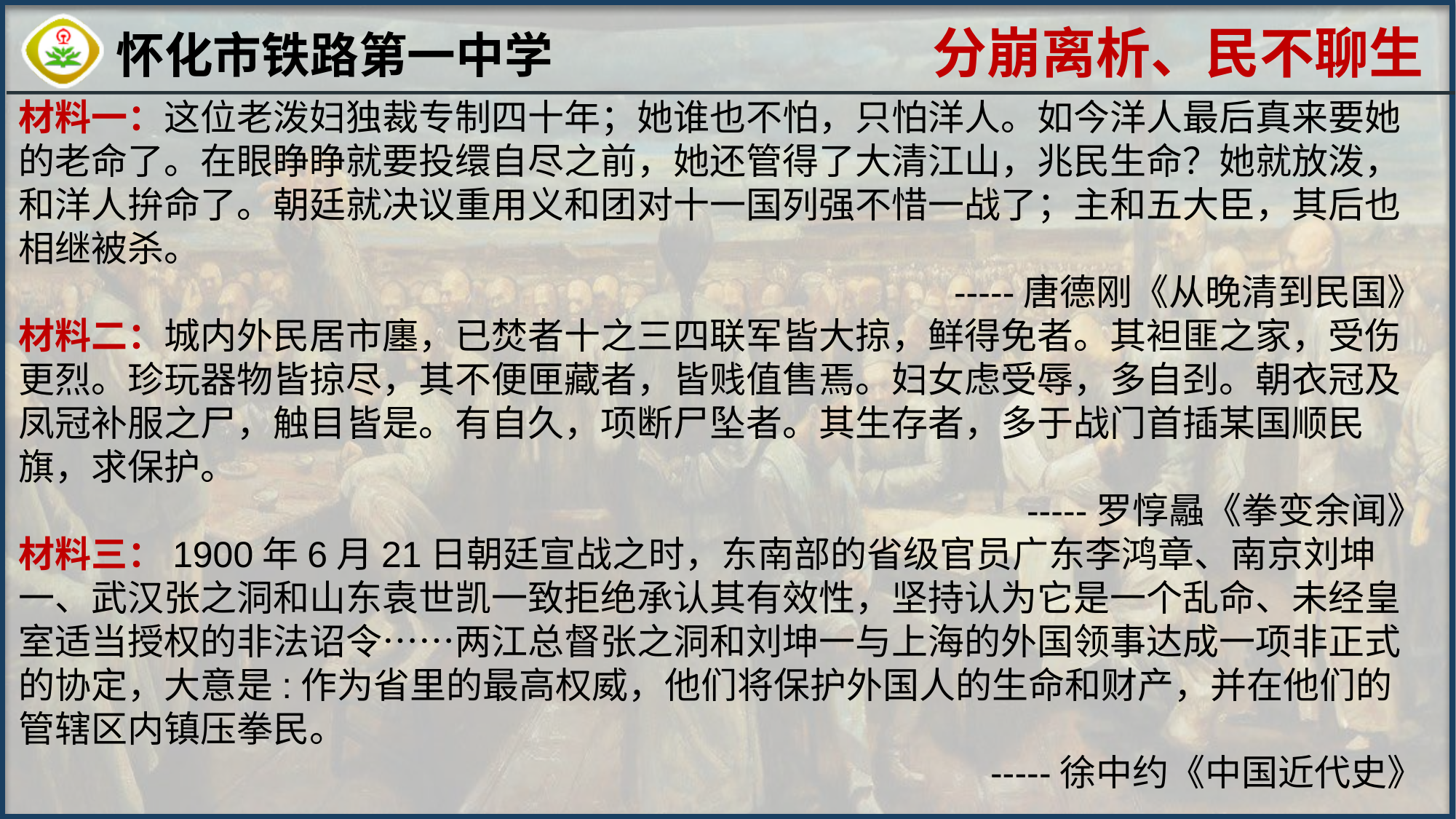

分崩离析、民不聊生
材料一：这位老泼妇独裁专制四十年；她谁也不怕，只怕洋人。如今洋人最后真来要她的老命了。在眼睁睁就要投缳自尽之前，她还管得了大清江山，兆民生命？她就放泼，和洋人拚命了。朝廷就决议重用义和团对十一国列强不惜一战了；主和五大臣，其后也相继被杀。
                   -----唐德刚《从晚清到民国》
材料二：城内外民居市廛，已焚者十之三四联军皆大掠，鲜得免者。其袒匪之家，受伤更烈。珍玩器物皆掠尽，其不便匣藏者，皆贱值售焉。妇女虑受辱，多自刭。朝衣冠及凤冠补服之尸，触目皆是。有自久，项断尸坠者。其生存者，多于战门首插某国顺民旗，求保护。
                   -----罗惇曧《拳变余闻》
材料三：1900年6月21日朝廷宣战之时，东南部的省级官员广东李鸿章、南京刘坤一、武汉张之洞和山东袁世凯一致拒绝承认其有效性，坚持认为它是一个乱命、未经皇室适当授权的非法诏令……两江总督张之洞和刘坤一与上海的外国领事达成一项非正式的协定，大意是:作为省里的最高权威，他们将保护外国人的生命和财产，并在他们的管辖区内镇压拳民。
                   -----徐中约《中国近代史》